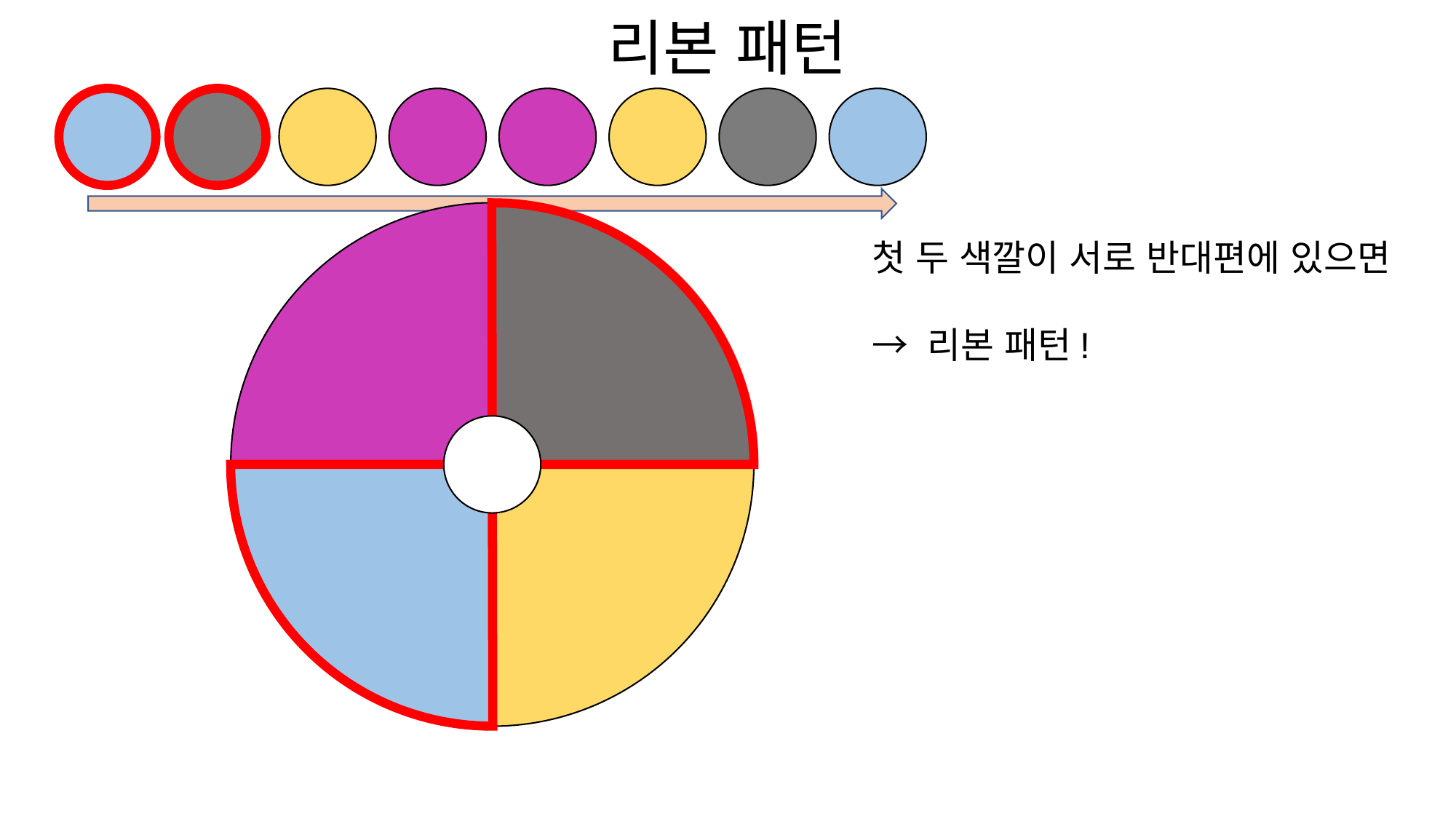

리본 패턴

첫 두 색깔이 서로 반대편에 있으면

→ 리본 패턴!